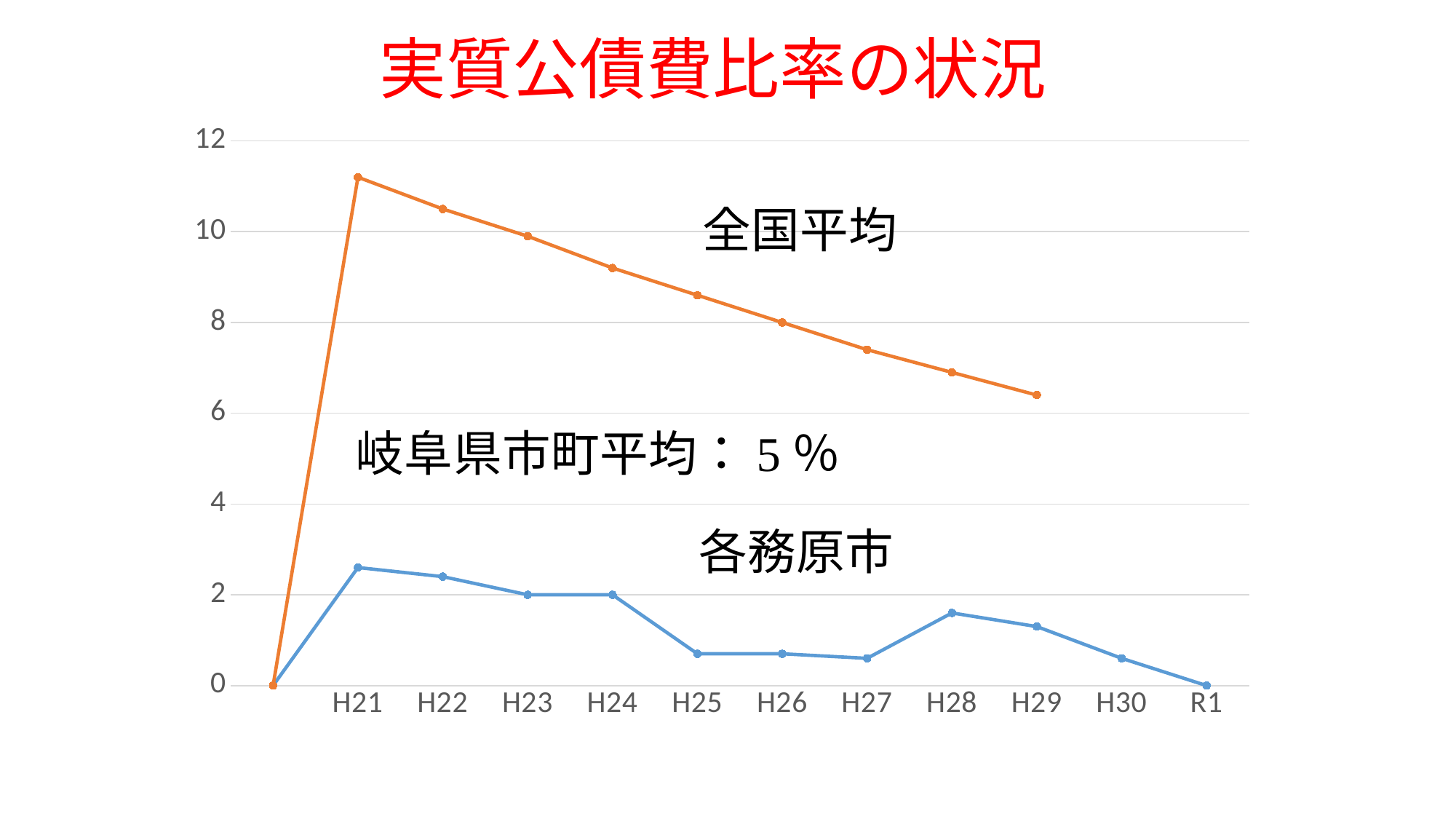

実質公債費比率の状況

### Chart

| Category |  |  |  |  |
|---|---|---|---|---|
|   | 0.0 | 0.0 | None | None |
| H21 | 2.6 | 11.2 | None | None |
| H22 | 2.4 | 10.5 | None | None |
| H23 | 2.0 | 9.9 | None | None |
| H24 | 2.0 | 9.2 | None | None |
| H25 | 0.7 | 8.6 | None | None |
| H26 | 0.7 | 8.0 | None | None |
| H27 | 0.6 | 7.4 | None | None |
| H28 | 1.6 | 6.9 | None | None |
| H29 | 1.3 | 6.4 | None | None |
| H30 | 0.6 | None | None | None |
| R1 | 0.0 | None | None | None |